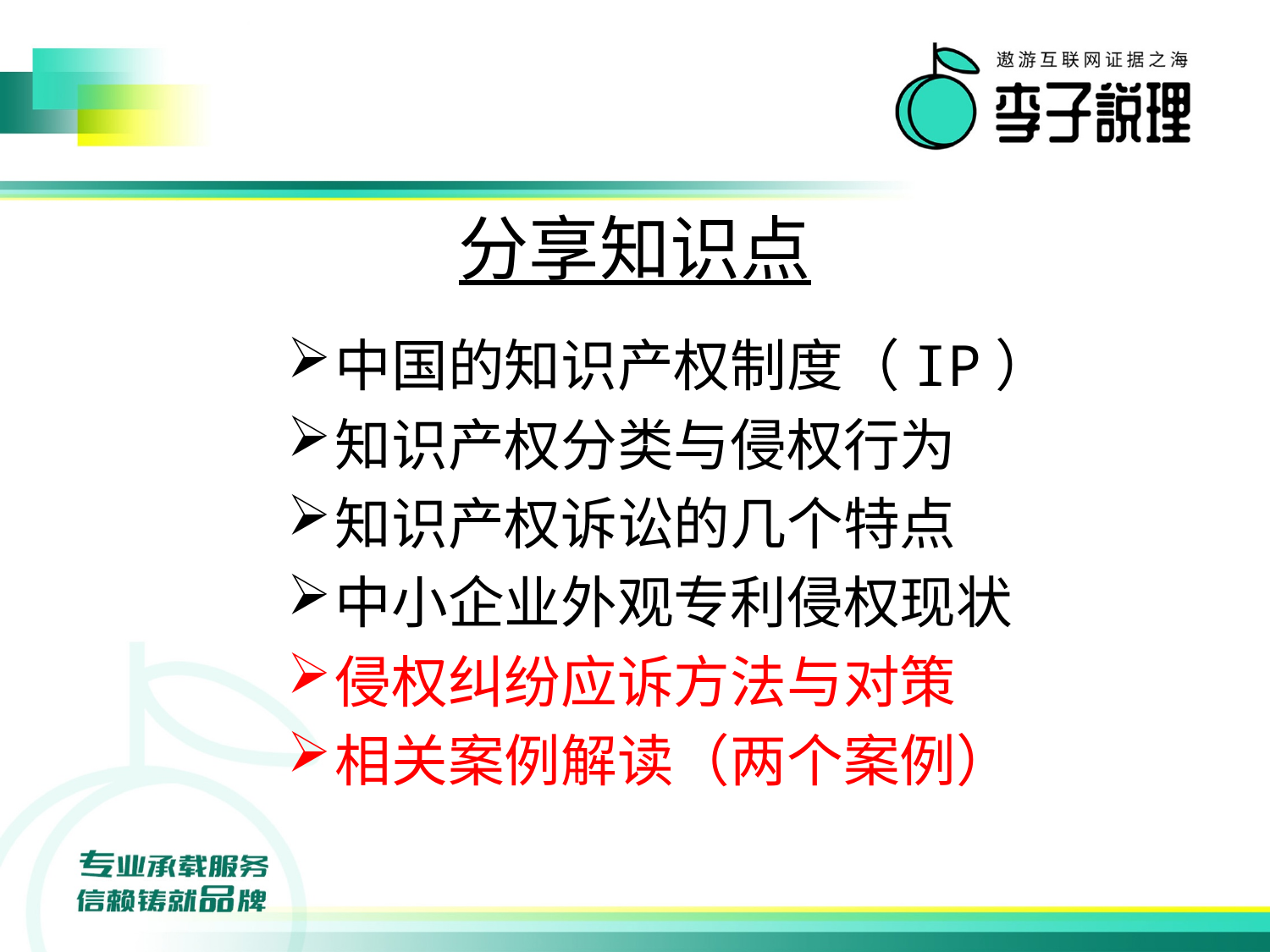

中国的知识产权制度（IP）
知识产权分类与侵权行为
知识产权诉讼的几个特点
中小企业外观专利侵权现状
侵权纠纷应诉方法与对策
相关案例解读（两个案例）

# 分享知识点